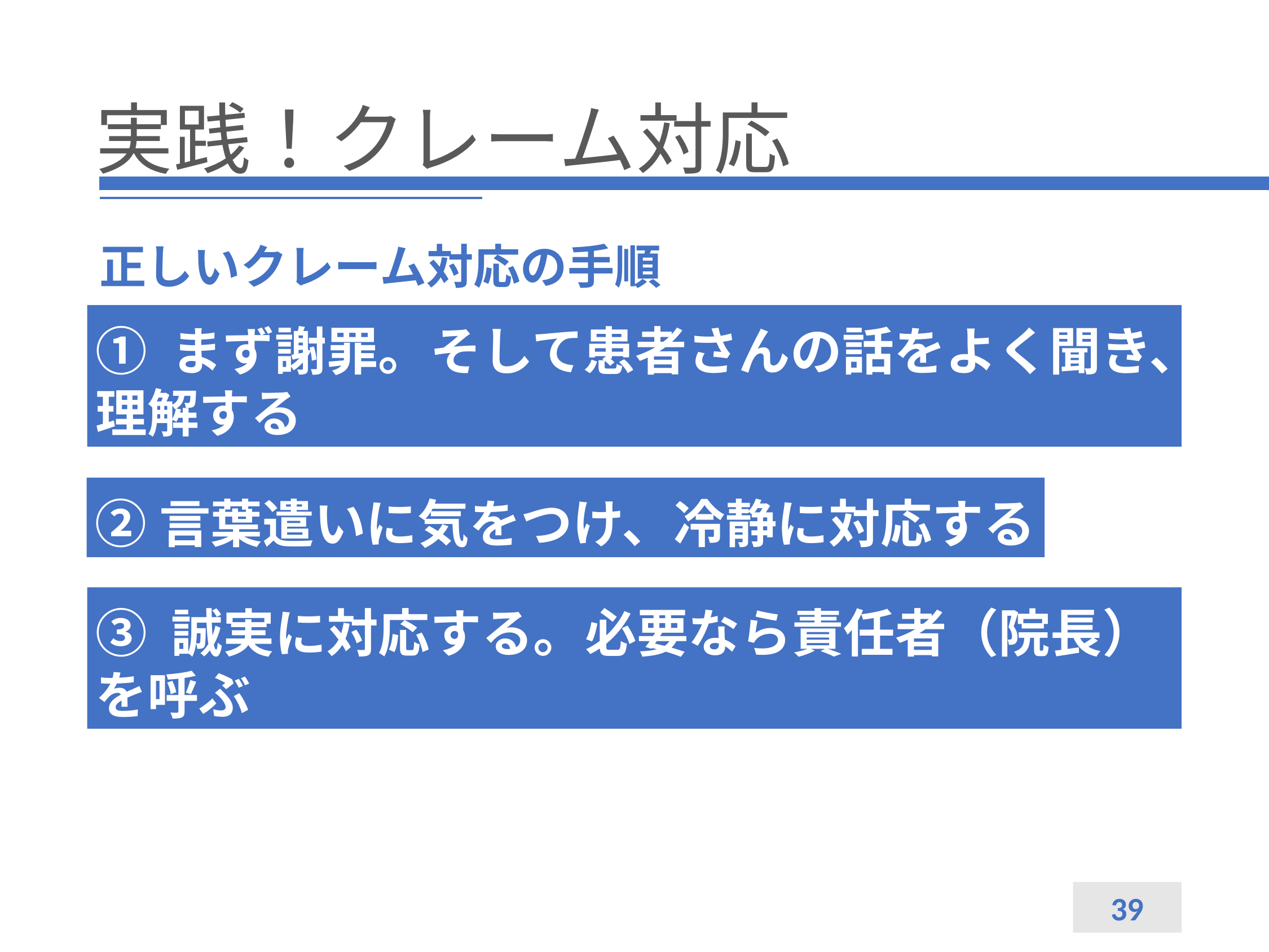

# 実践！クレーム対応
正しいクレーム対応の手順
① まず謝罪。そして患者さんの話をよく聞き、理解する
②言葉遣いに気をつけ、冷静に対応する
③ 誠実に対応する。必要なら責任者（院長）を呼ぶ
39